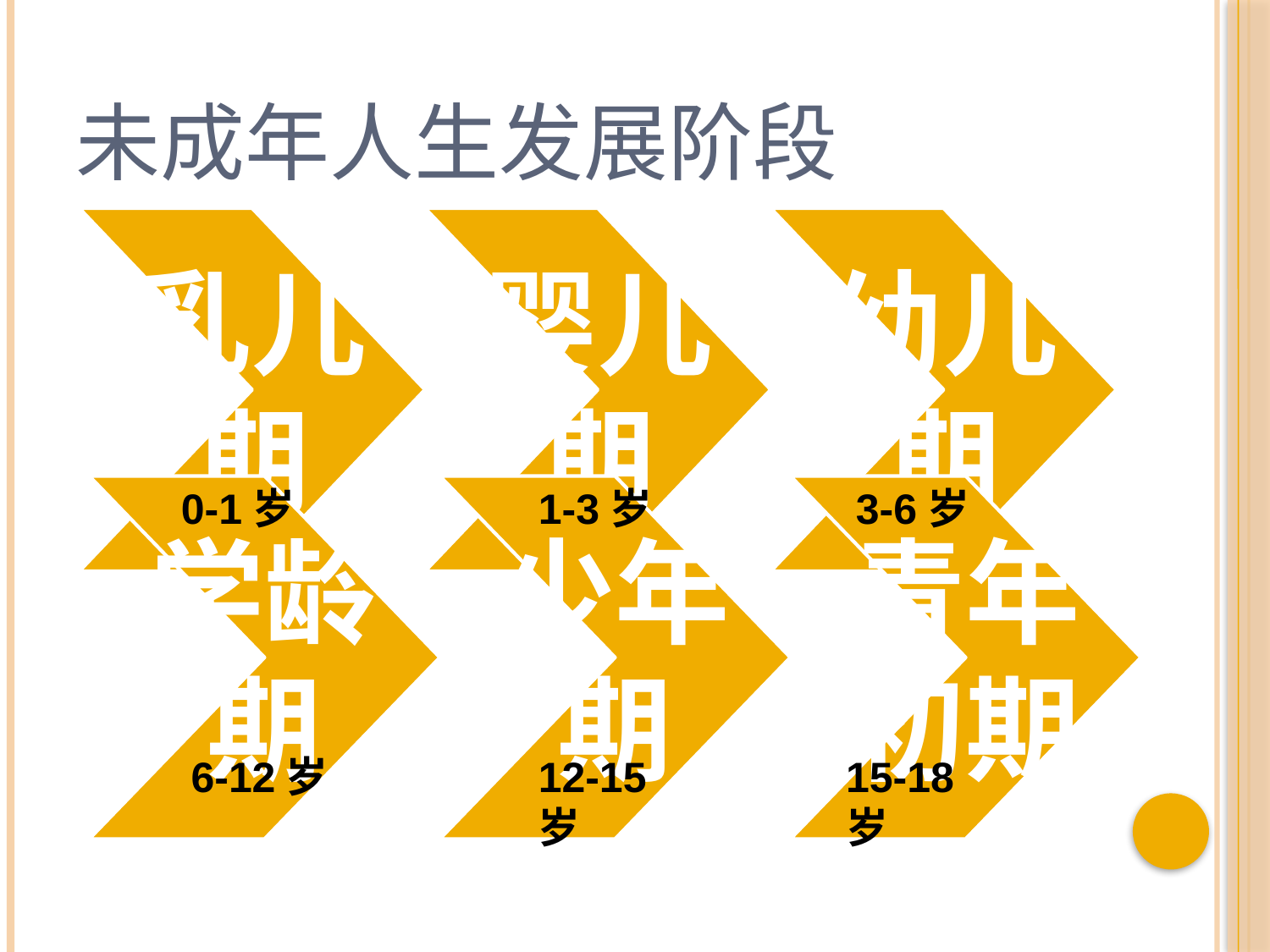

# 未成年人生发展阶段
幼儿期

0-1岁
1-3岁
3-6岁
6-12岁
12-15岁
15-18岁